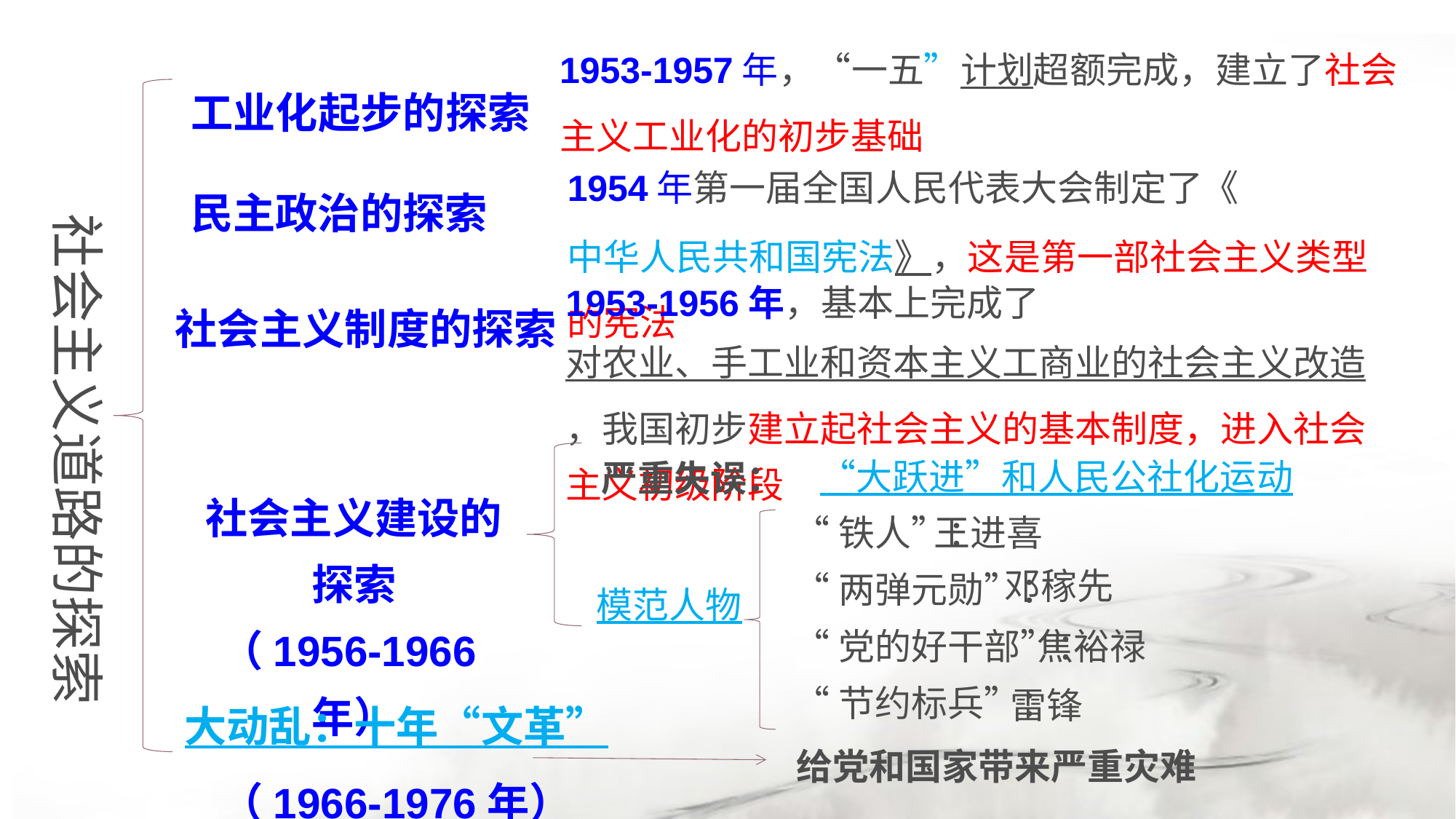

1953-1957年，“一五”计划超额完成，建立了社会
主义工业化的初步基础
工业化起步的探索

1954年第一届全国人民代表大会制定了《中华人民共和国宪法》，这是第一部社会主义类型的宪法
民主政治的探索
社会主义道路的探索
1953-1956年，基本上完成了对农业、手工业和资本主义工商业的社会主义改造，我国初步建立起社会主义的基本制度，进入社会主义初级阶段
社会主义制度的探索
“大跃进”和人民公社化运动
严重失误：

社会主义建设的探索
（1956-1966年）
王进喜
“铁人”：
“两弹元勋”：
“党的好干部”：
“节约标兵”：

邓稼先
模范人物
焦裕禄
雷锋
大动乱：十年“文革”
（1966-1976年）
给党和国家带来严重灾难